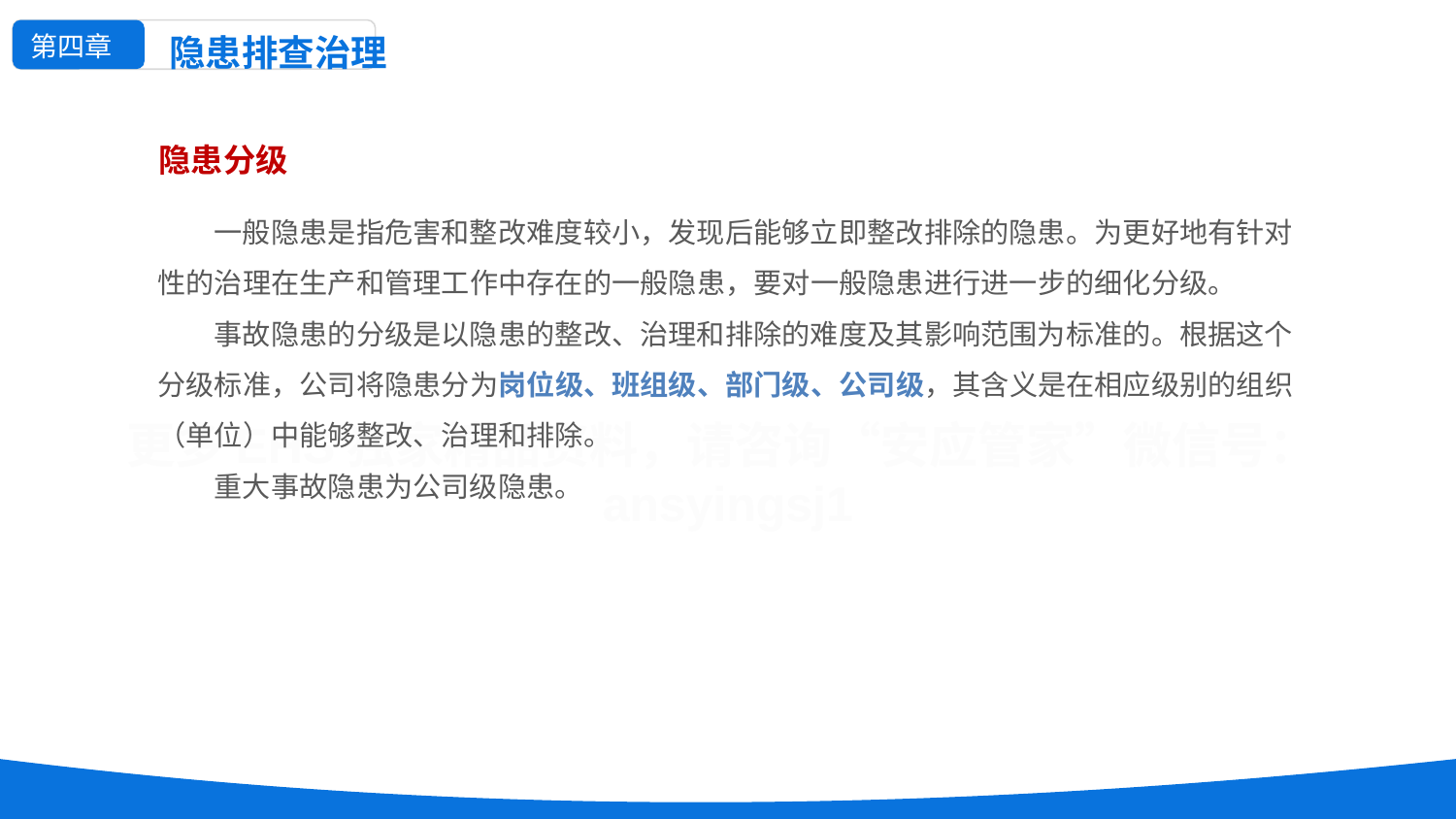

第四章
隐患排查治理
隐患分级
一般隐患是指危害和整改难度较小，发现后能够立即整改排除的隐患。为更好地有针对性的治理在生产和管理工作中存在的一般隐患，要对一般隐患进行进一步的细化分级。
事故隐患的分级是以隐患的整改、治理和排除的难度及其影响范围为标准的。根据这个分级标准，公司将隐患分为岗位级、班组级、部门级、公司级，其含义是在相应级别的组织（单位）中能够整改、治理和排除。
重大事故隐患为公司级隐患。